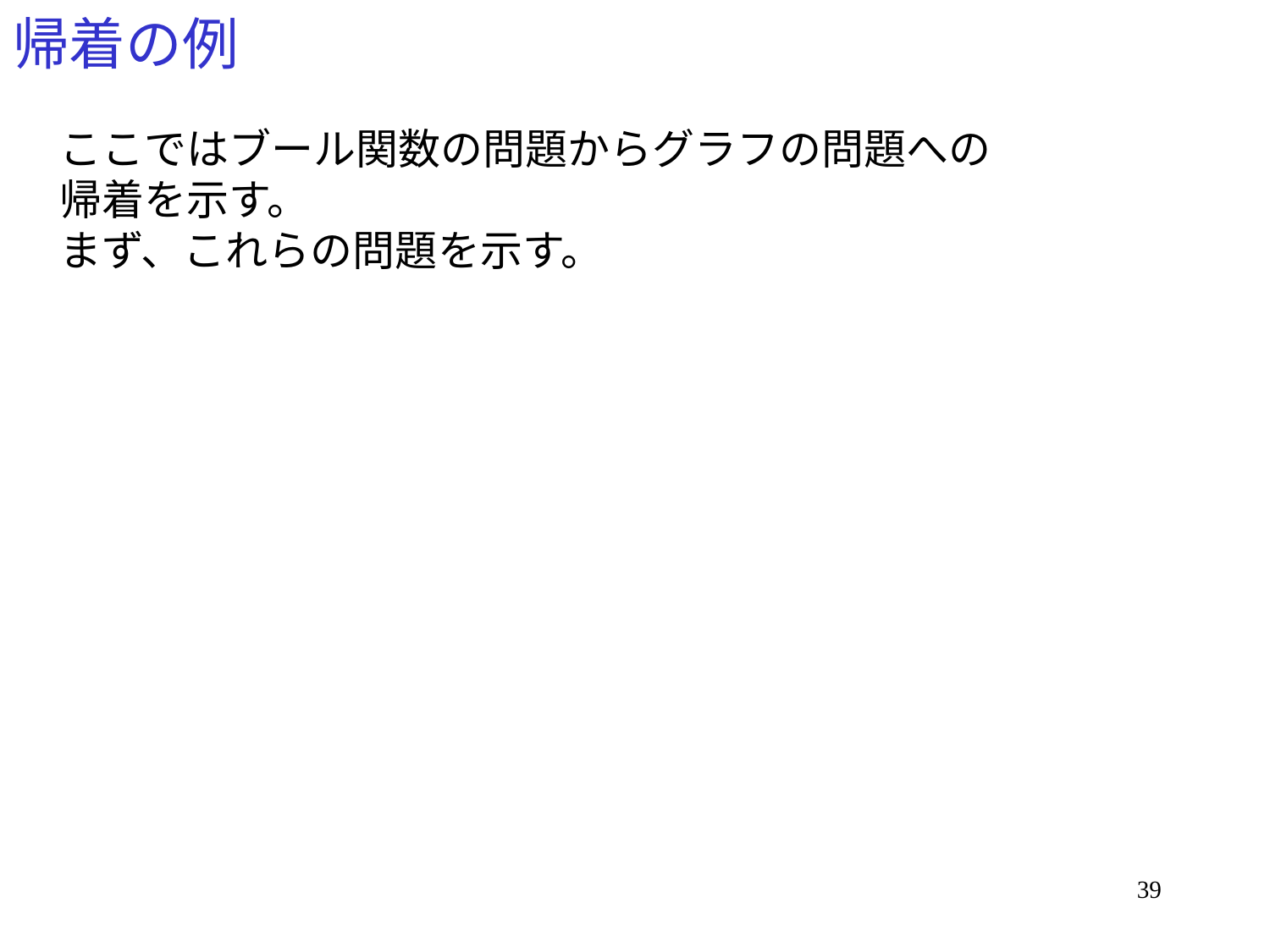

# 帰着の例
ここではブール関数の問題からグラフの問題への
帰着を示す。
まず、これらの問題を示す。
39